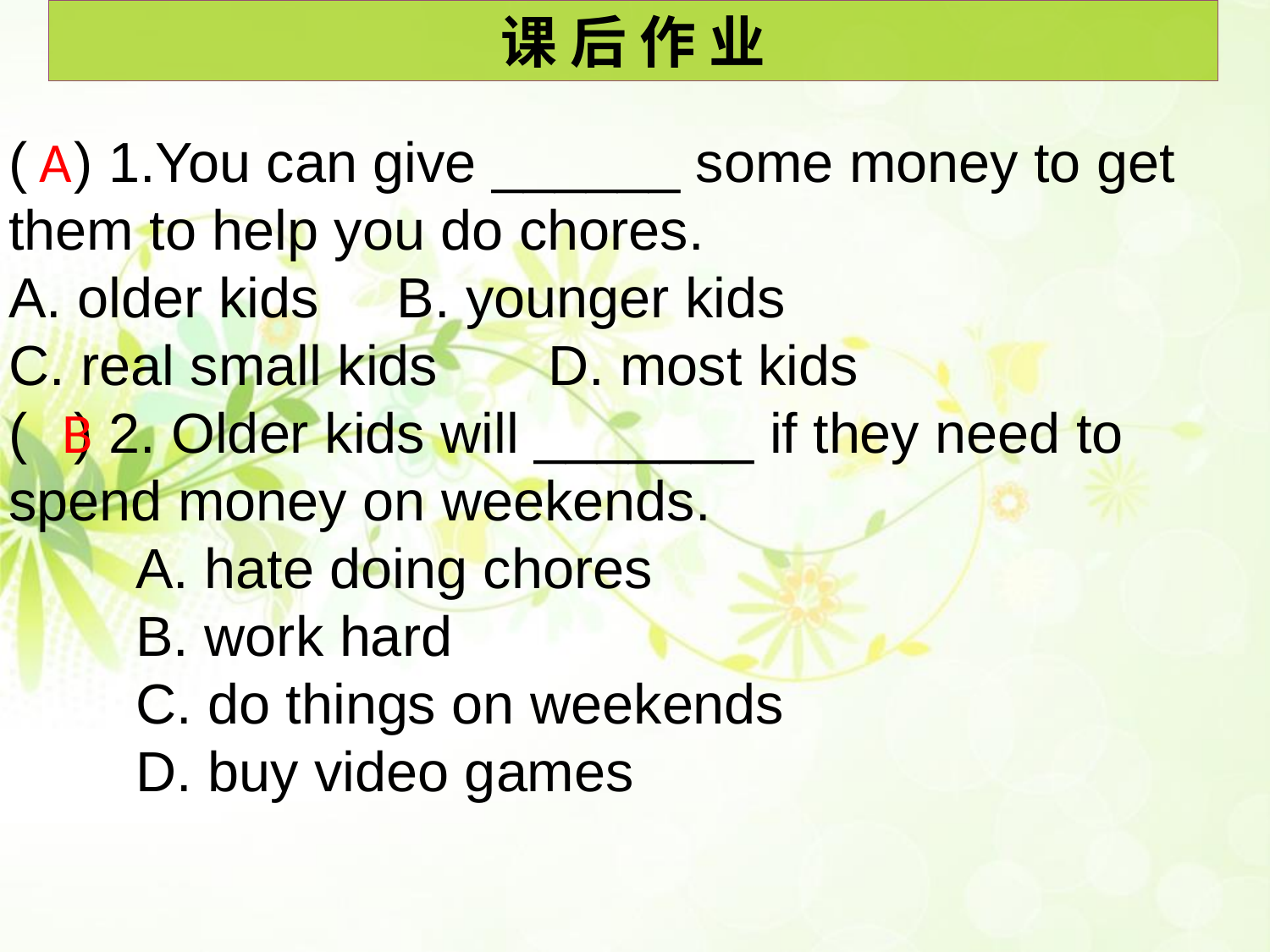

课 后 作 业
A
(   ) 1.You can give ______ some money to get them to help you do chores.
A. older kids     B. younger kids
C. real small kids	  D. most kids
(   ) 2. Older kids will _______ if they need to spend money on weekends.
	A. hate doing chores
	B. work hard
	C. do things on weekends
	D. buy video games
B